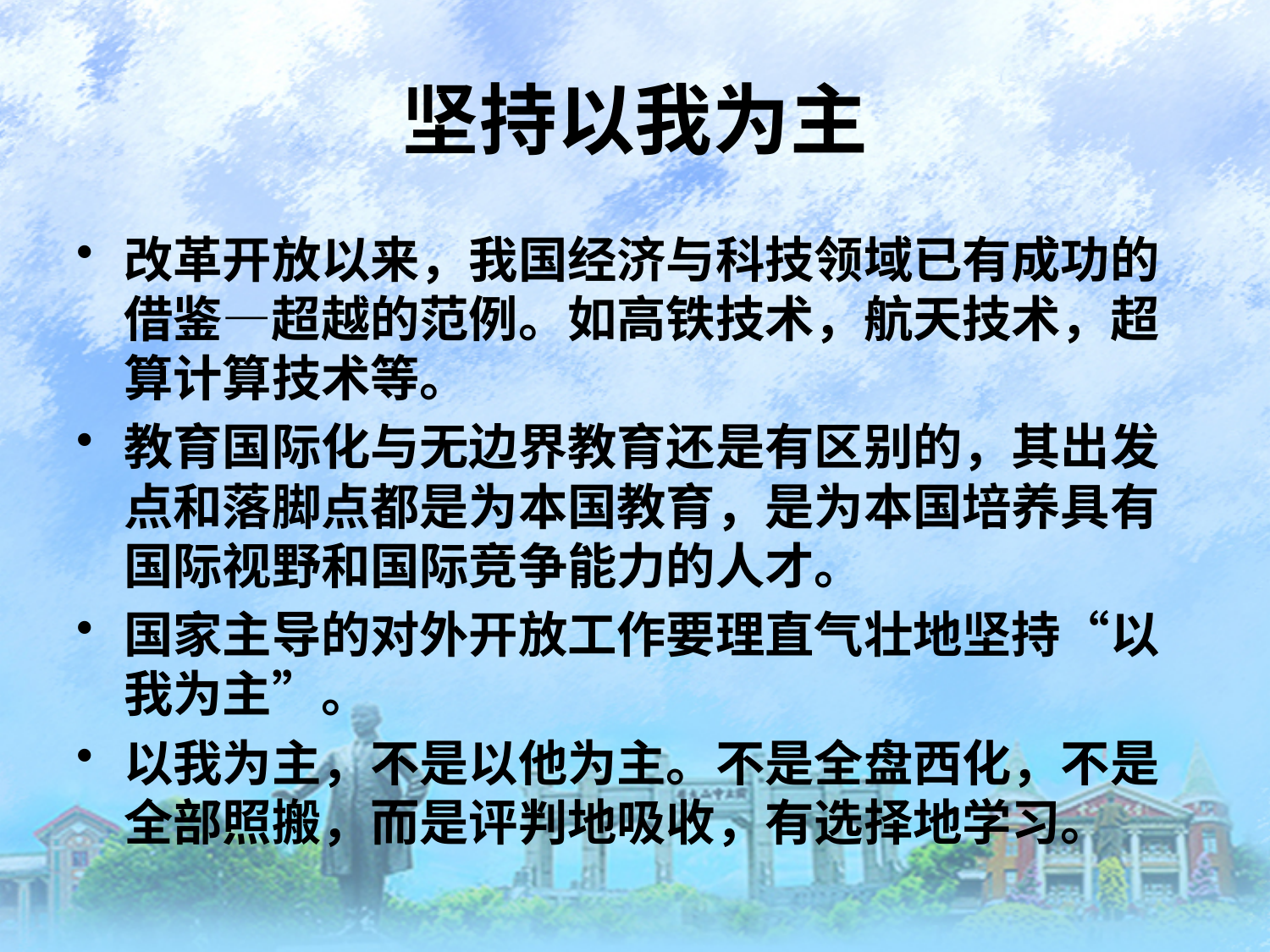

# 坚持以我为主
改革开放以来，我国经济与科技领域已有成功的借鉴—超越的范例。如高铁技术，航天技术，超算计算技术等。
教育国际化与无边界教育还是有区别的，其出发点和落脚点都是为本国教育，是为本国培养具有 国际视野和国际竞争能力的人才。
国家主导的对外开放工作要理直气壮地坚持“以我为主”。
以我为主，不是以他为主。不是全盘西化，不是全部照搬，而是评判地吸收，有选择地学习。